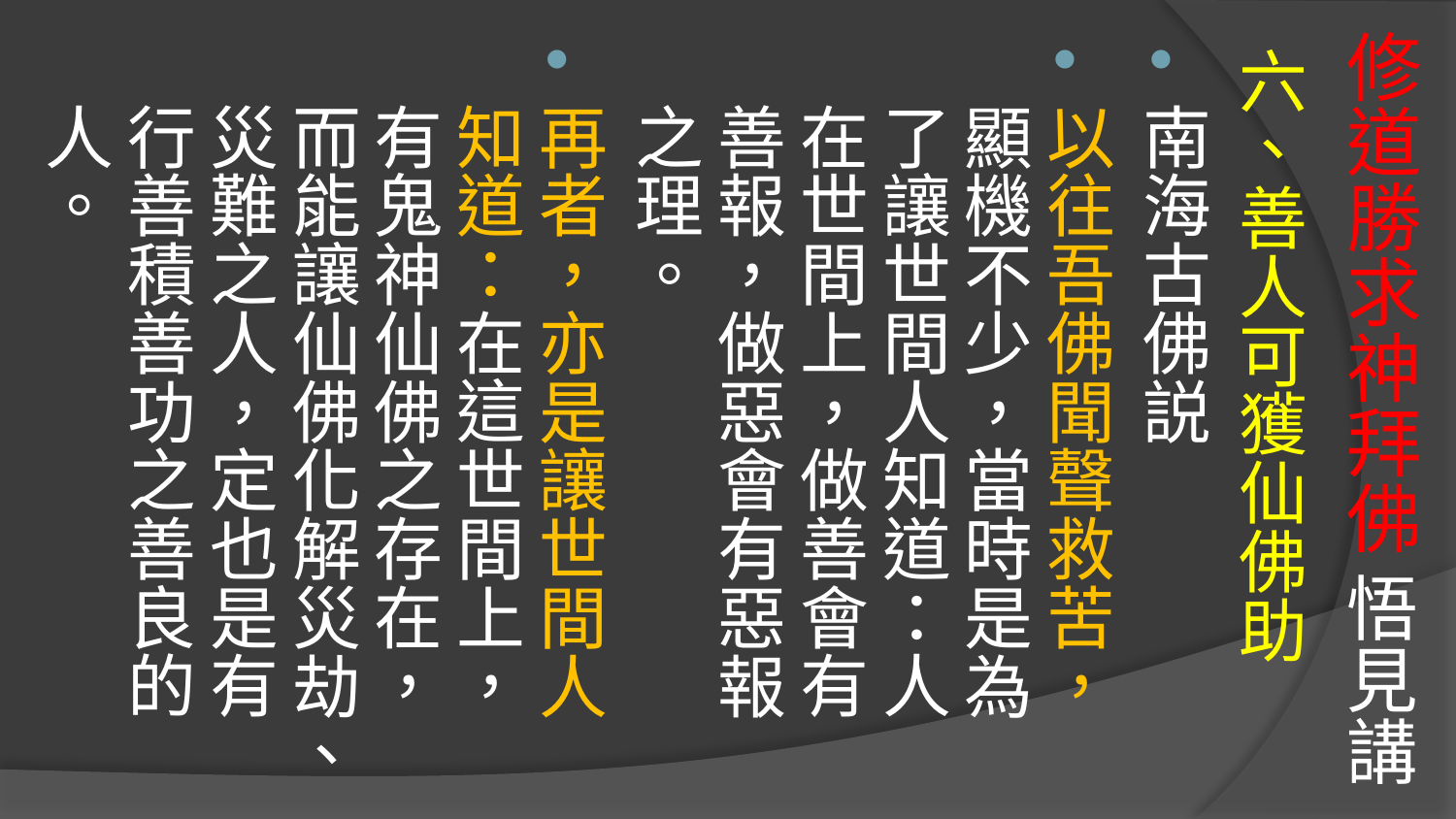

# 修道勝求神拜佛 悟見講
六、善人可獲仙佛助
南海古佛説
以往吾佛聞聲救苦，顯機不少，當時是為了讓世間人知道：人在世間上，做善會有善報，做惡會有惡報之理。
再者，亦是讓世間人 知道：在這世間上，有鬼神仙佛之存在，而能讓仙佛化解災劫、災難之人，定也是有行善積善功之善良的人。